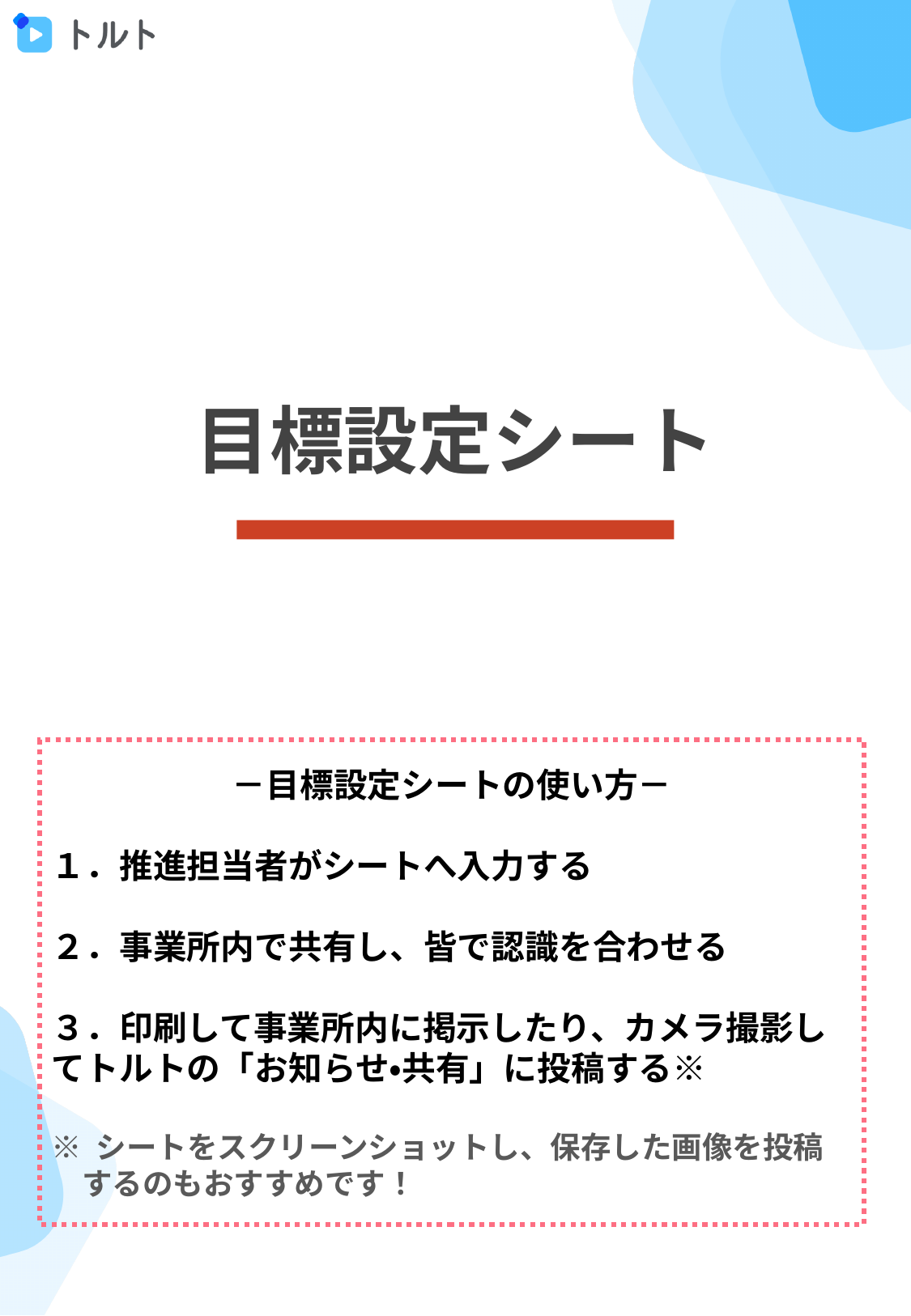

目標設定シート

－目標設定シートの使い方－

１．推進担当者がシートへ入力する

２．事業所内で共有し、皆で認識を合わせる

３．印刷して事業所内に掲示したり、カメラ撮影してトルトの「お知らせ・共有」に投稿する※

※ シートをスクリーンショットし、保存した画像を投稿
　するのもおすすめです！